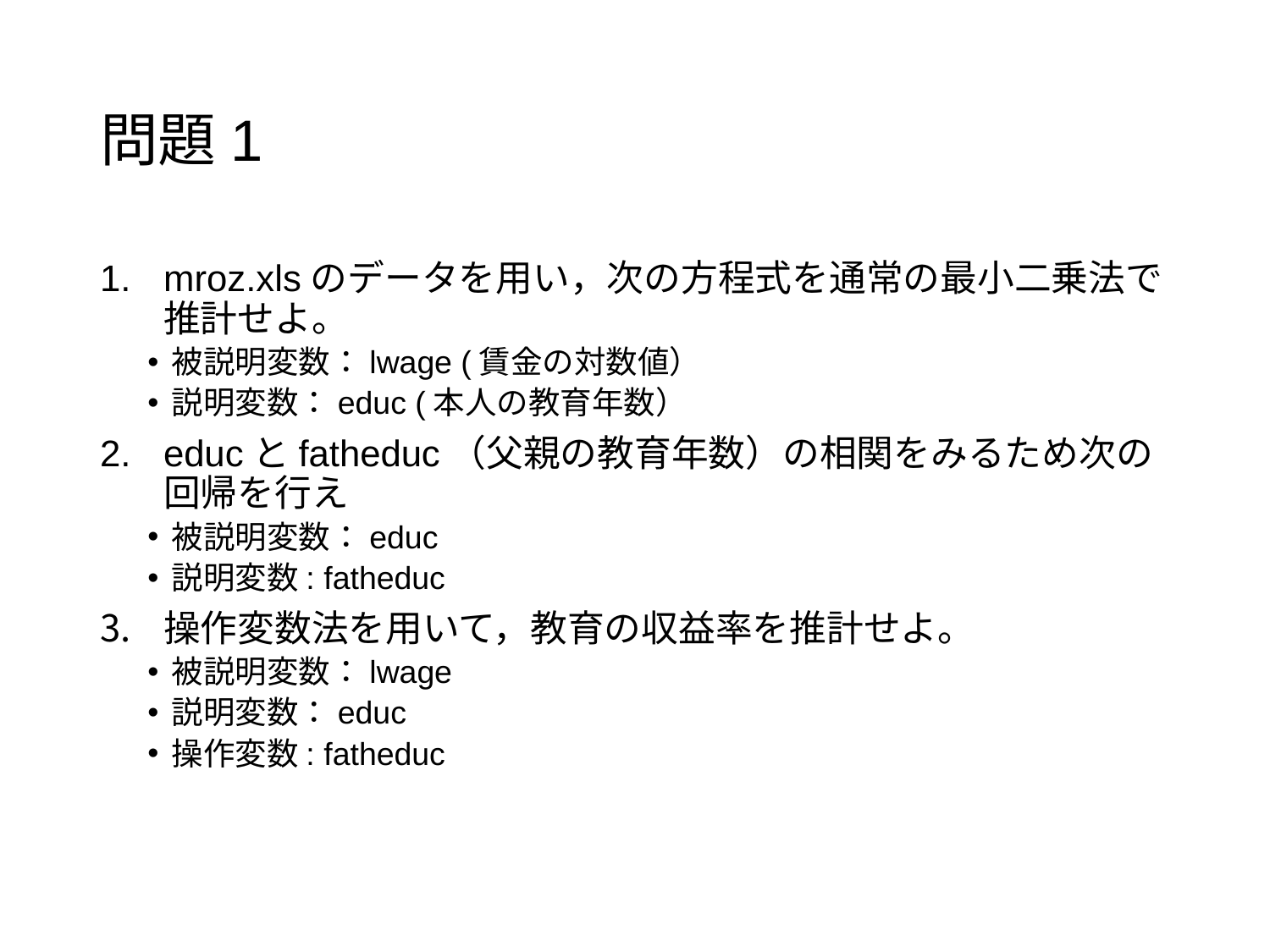

# 問題1
mroz.xlsのデータを用い，次の方程式を通常の最小二乗法で推計せよ。
被説明変数：lwage (賃金の対数値）
説明変数：educ (本人の教育年数）
educとfatheduc（父親の教育年数）の相関をみるため次の回帰を行え
被説明変数：educ
説明変数: fatheduc
操作変数法を用いて，教育の収益率を推計せよ。
被説明変数：lwage
説明変数：educ
操作変数: fatheduc